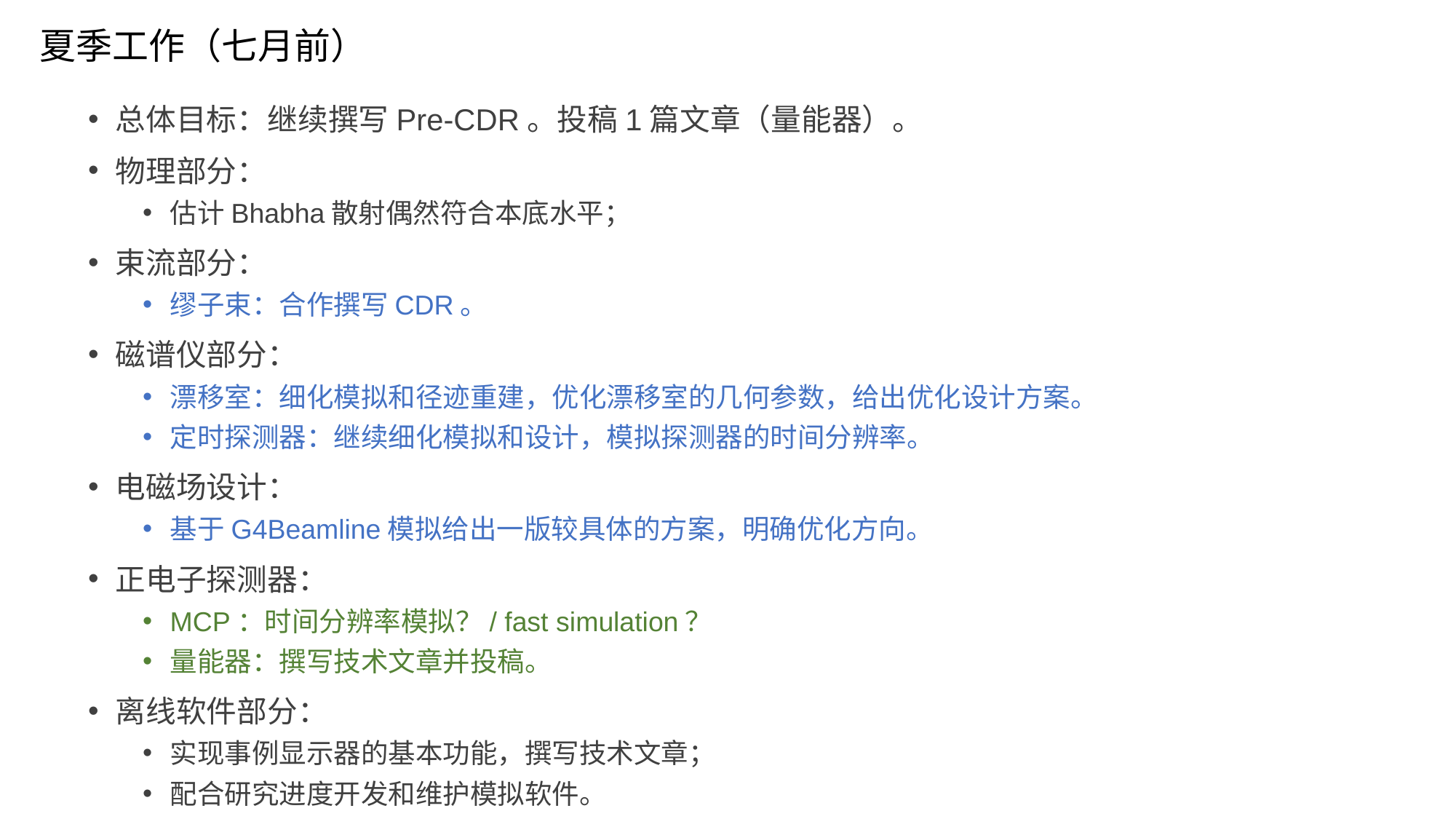

# 夏季工作（七月前）
总体目标：继续撰写Pre-CDR。投稿1篇文章（量能器）。
物理部分：
估计Bhabha散射偶然符合本底水平；
束流部分：
缪子束：合作撰写CDR。
磁谱仪部分：
漂移室：细化模拟和径迹重建，优化漂移室的几何参数，给出优化设计方案。
定时探测器：继续细化模拟和设计，模拟探测器的时间分辨率。
电磁场设计：
基于G4Beamline模拟给出一版较具体的方案，明确优化方向。
正电子探测器：
MCP：时间分辨率模拟？/ fast simulation？
量能器：撰写技术文章并投稿。
离线软件部分：
实现事例显示器的基本功能，撰写技术文章；
配合研究进度开发和维护模拟软件。